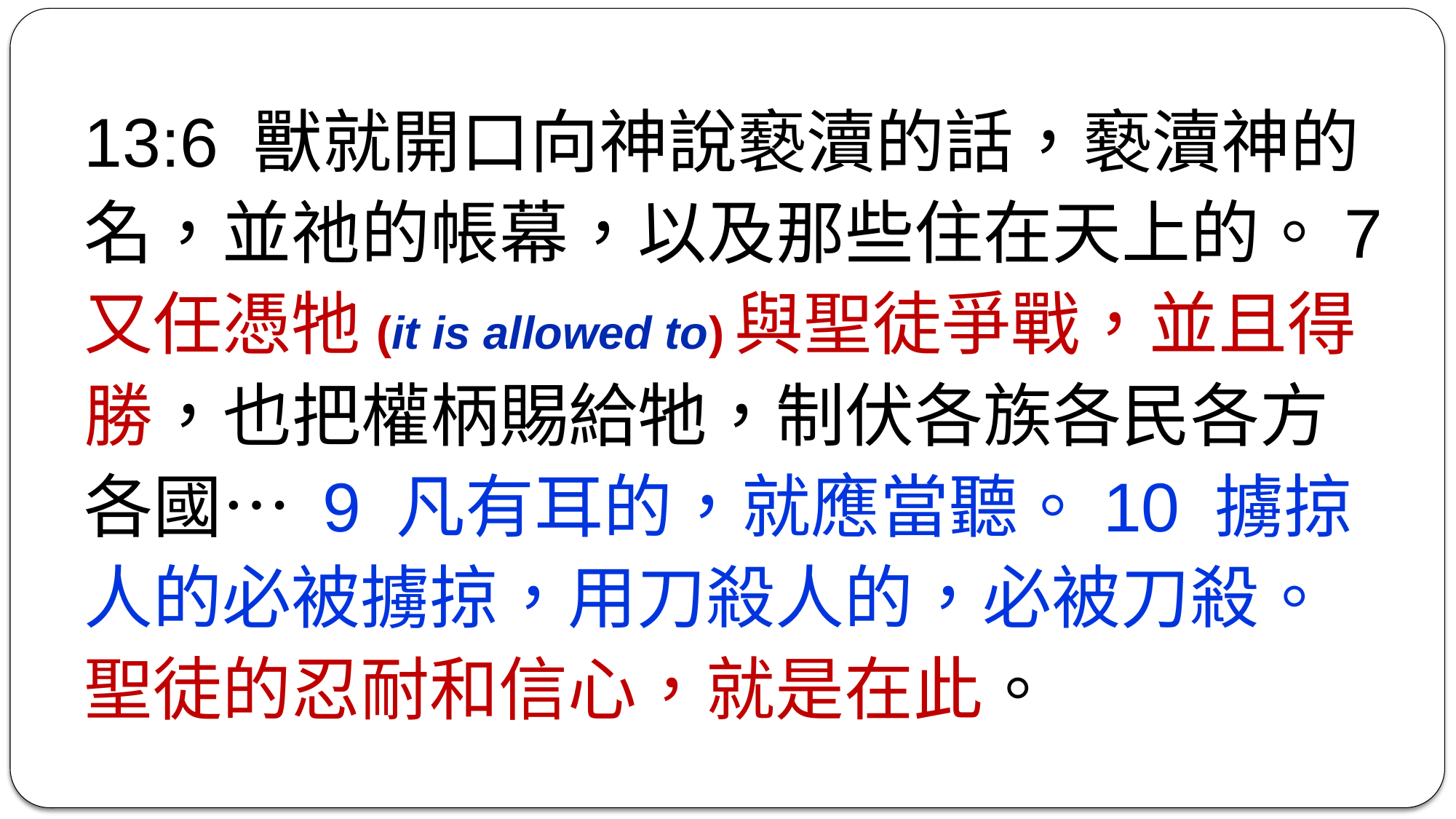

13:6 獸就開口向神說褻瀆的話，褻瀆神的名，並祂的帳幕，以及那些住在天上的。7 又任憑牠(it is allowed to)與聖徒爭戰，並且得勝，也把權柄賜給牠，制伏各族各民各方各國… 9 凡有耳的，就應當聽。10 擄掠人的必被擄掠，用刀殺人的，必被刀殺。聖徒的忍耐和信心，就是在此。